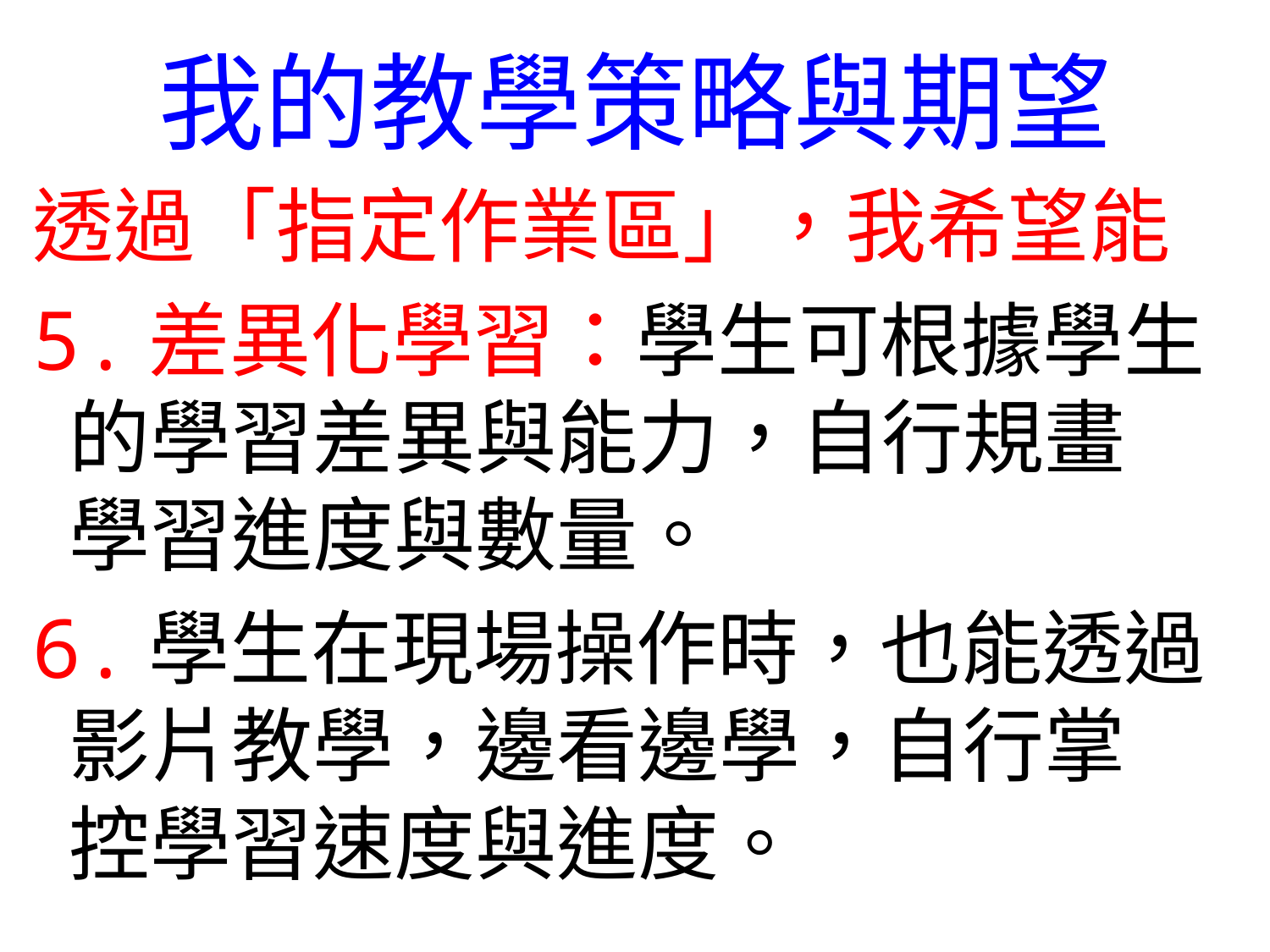

# 我的教學策略與期望
透過「指定作業區」，我希望能
5.差異化學習：學生可根據學生
  的學習差異與能力，自行規畫
  學習進度與數量。
6.學生在現場操作時，也能透過
  影片教學，邊看邊學，自行掌
  控學習速度與進度。